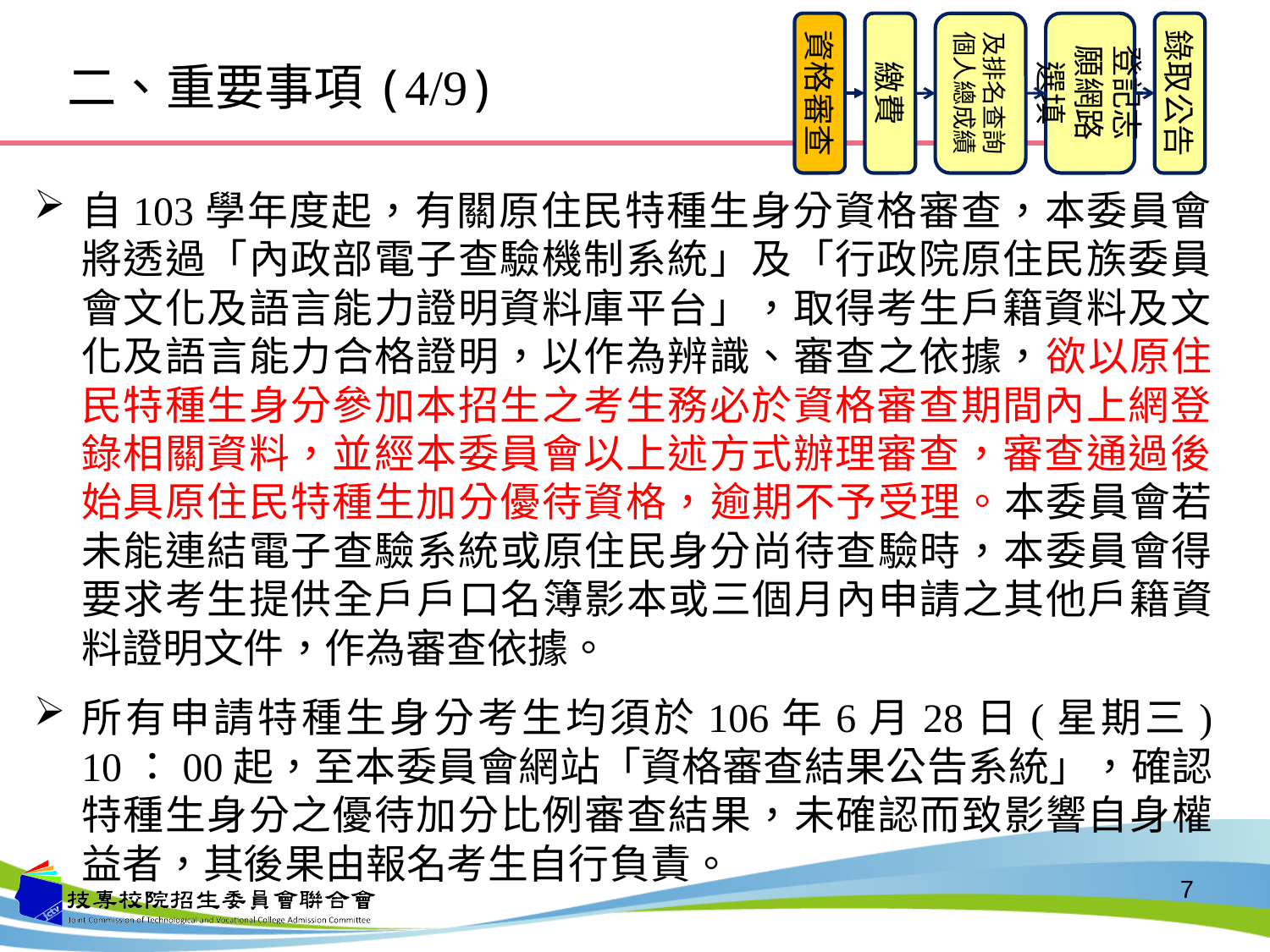

資格審查
繳費
登記志願網路選填
錄取公告
及排名查詢個人總成績
二、重要事項(4/9)
自103學年度起，有關原住民特種生身分資格審查，本委員會將透過「內政部電子查驗機制系統」及「行政院原住民族委員會文化及語言能力證明資料庫平台」，取得考生戶籍資料及文化及語言能力合格證明，以作為辨識、審查之依據，欲以原住民特種生身分參加本招生之考生務必於資格審查期間內上網登錄相關資料，並經本委員會以上述方式辦理審查，審查通過後始具原住民特種生加分優待資格，逾期不予受理。本委員會若未能連結電子查驗系統或原住民身分尚待查驗時，本委員會得要求考生提供全戶戶口名簿影本或三個月內申請之其他戶籍資料證明文件，作為審查依據。
所有申請特種生身分考生均須於106年6月28日(星期三) 10：00起，至本委員會網站「資格審查結果公告系統」，確認特種生身分之優待加分比例審查結果，未確認而致影響自身權益者，其後果由報名考生自行負責。

7